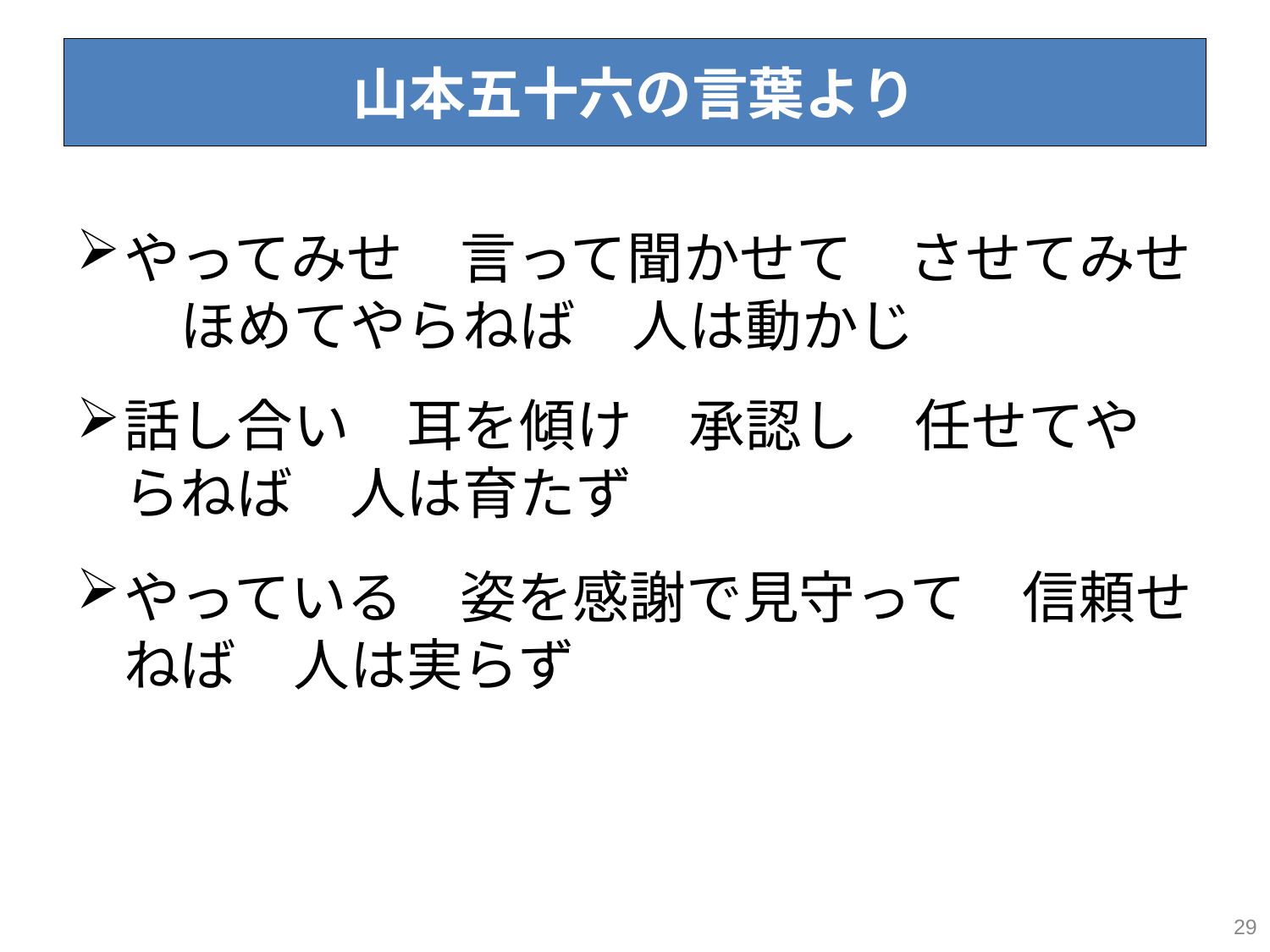

# 山本五十六の言葉より
やってみせ　言って聞かせて　させてみせ　ほめてやらねば　人は動かじ
話し合い　耳を傾け　承認し　任せてやらねば　人は育たず

やっている　姿を感謝で見守って　信頼せねば　人は実らず
29